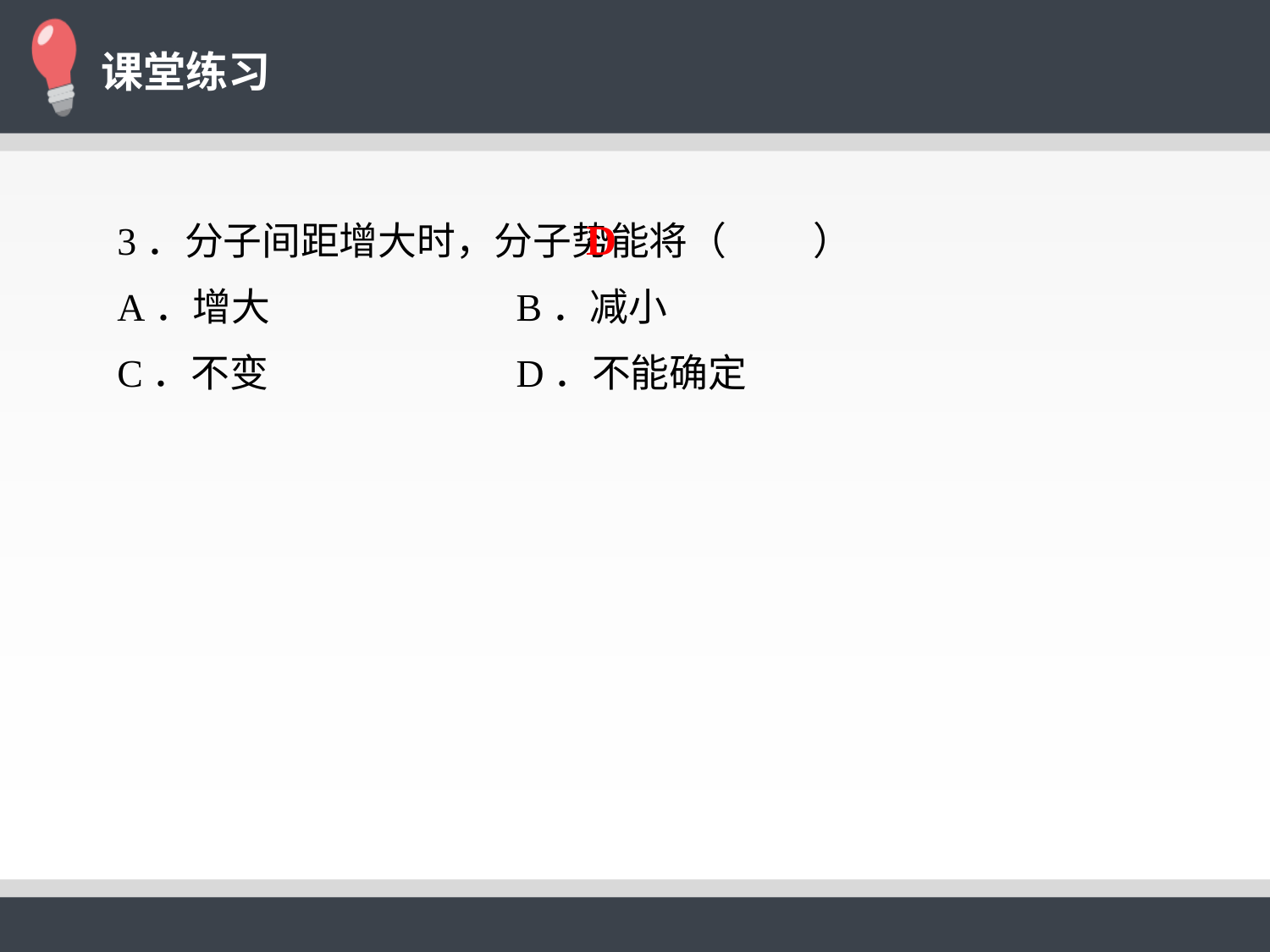

D
3．分子间距增大时，分子势能将（          ）
A．增大 		 B．减小
C．不变  		 D．不能确定